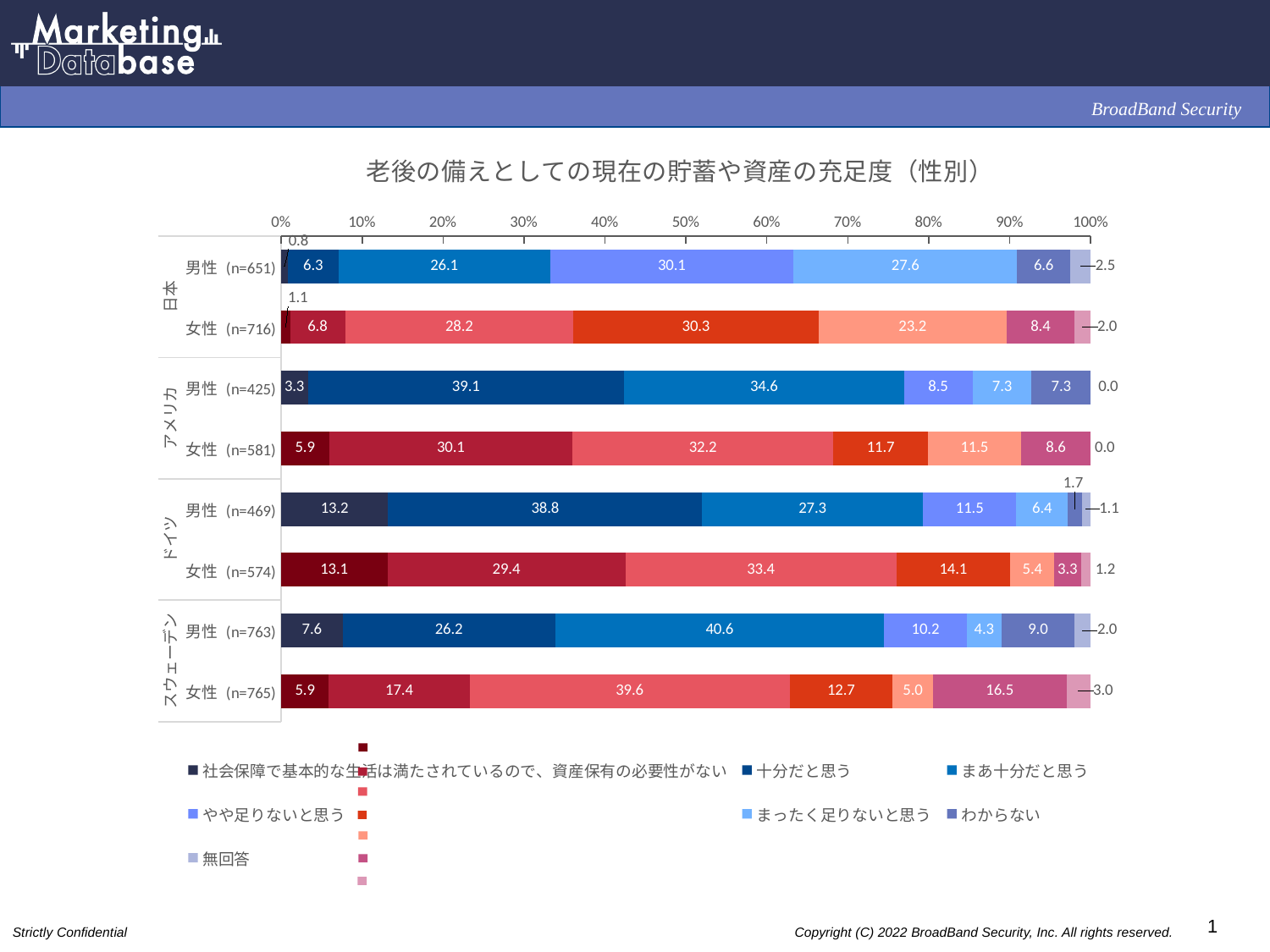

### Chart: 老後の備えとしての現在の貯蓄や資産の充足度（性別）

| Category | 社会保障で基本的な生活は満たされているので、資産保有の必要性がない | 十分だと思う | まあ十分だと思う | やや足りないと思う | まったく足りないと思う | わからない | 無回答 |
|---|---|---|---|---|---|---|---|
| 男性 (n=651) | 0.8 | 6.3 | 26.1 | 30.1 | 27.6 | 6.6 | 2.5 |
| 女性 (n=716) | 1.1 | 6.8 | 28.2 | 30.3 | 23.2 | 8.4 | 2.0 |
| 男性 (n=425) | 3.3 | 39.1 | 34.6 | 8.5 | 7.3 | 7.3 | 0.0 |
| 女性 (n=581) | 5.9 | 30.1 | 32.2 | 11.7 | 11.5 | 8.6 | 0.0 |
| 男性 (n=469) | 13.2 | 38.8 | 27.3 | 11.5 | 6.4 | 1.7 | 1.1 |
| 女性 (n=574) | 13.1 | 29.4 | 33.4 | 14.1 | 5.4 | 3.3 | 1.2 |
| 男性 (n=763) | 7.6 | 26.2 | 40.6 | 10.2 | 4.3 | 9.0 | 2.0 |
| 女性 (n=765) | 5.9 | 17.4 | 39.6 | 12.7 | 5.0 | 16.5 | 3.0 |